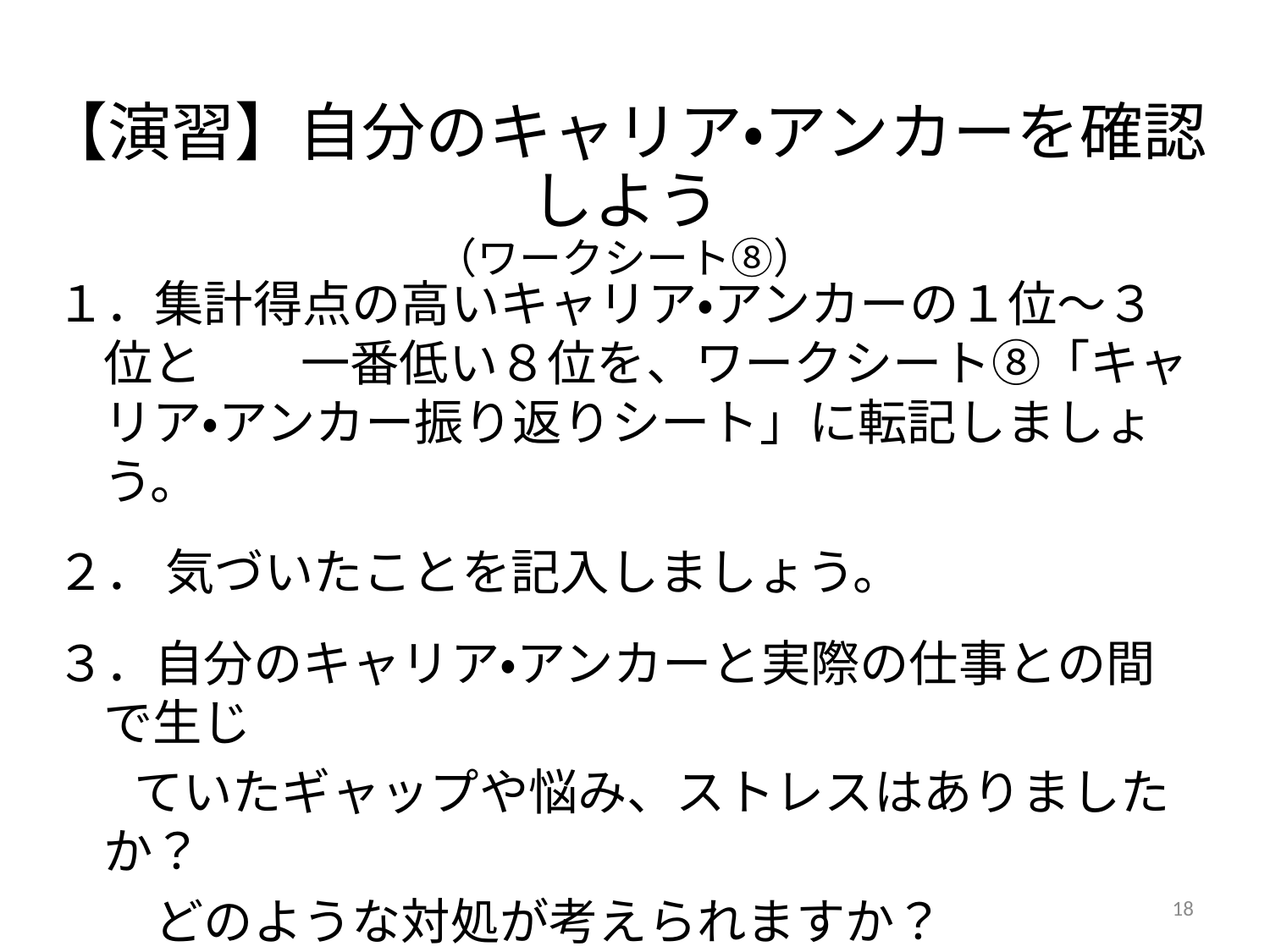

【演習】自分のキャリア・アンカーを確認しよう
（ワークシート⑧）
１．集計得点の高いキャリア・アンカーの１位～３位と　　一番低い８位を、ワークシート⑧「キャリア・アンカー振り返りシート」に転記しましょう。
２． 気づいたことを記入しましょう。
３．自分のキャリア・アンカーと実際の仕事との間で生じ
      ていたギャップや悩み、ストレスはありましたか？
　　どのような対処が考えられますか？

18